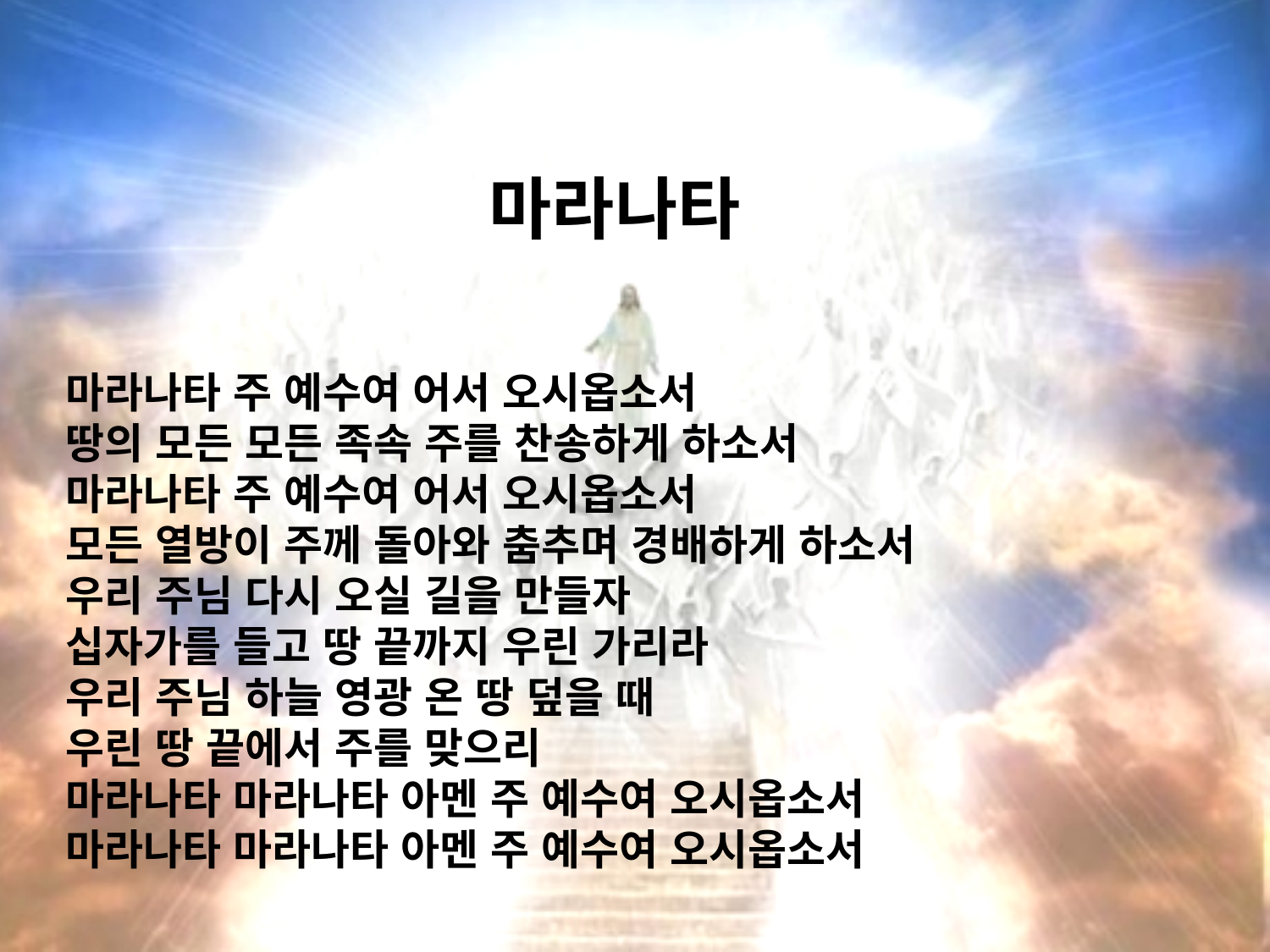

# 마라나타
마라나타 주 예수여 어서 오시옵소서
땅의 모든 모든 족속 주를 찬송하게 하소서
마라나타 주 예수여 어서 오시옵소서
모든 열방이 주께 돌아와 춤추며 경배하게 하소서
우리 주님 다시 오실 길을 만들자
십자가를 들고 땅 끝까지 우린 가리라
우리 주님 하늘 영광 온 땅 덮을 때
우린 땅 끝에서 주를 맞으리
마라나타 마라나타 아멘 주 예수여 오시옵소서
마라나타 마라나타 아멘 주 예수여 오시옵소서